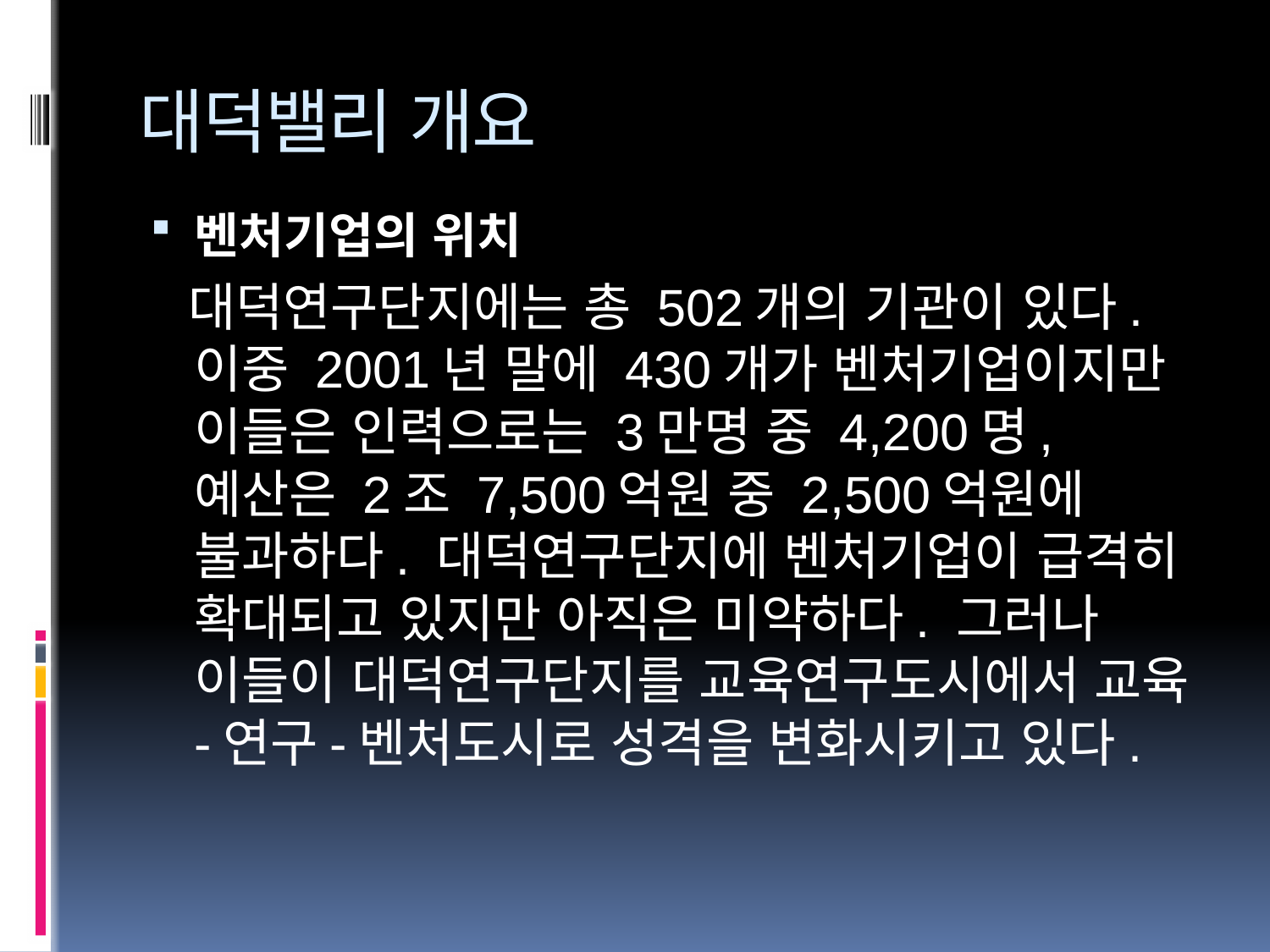

# 대덕밸리 개요
벤처기업의 위치
  대덕연구단지에는 총 502개의 기관이 있다.이중 2001년 말에 430개가 벤처기업이지만 이들은 인력으로는 3만명 중 4,200명, 예산은 2조 7,500억원 중 2,500억원에 불과하다. 대덕연구단지에 벤처기업이 급격히 확대되고 있지만 아직은 미약하다. 그러나 이들이 대덕연구단지를 교육연구도시에서 교육-연구-벤처도시로 성격을 변화시키고 있다.